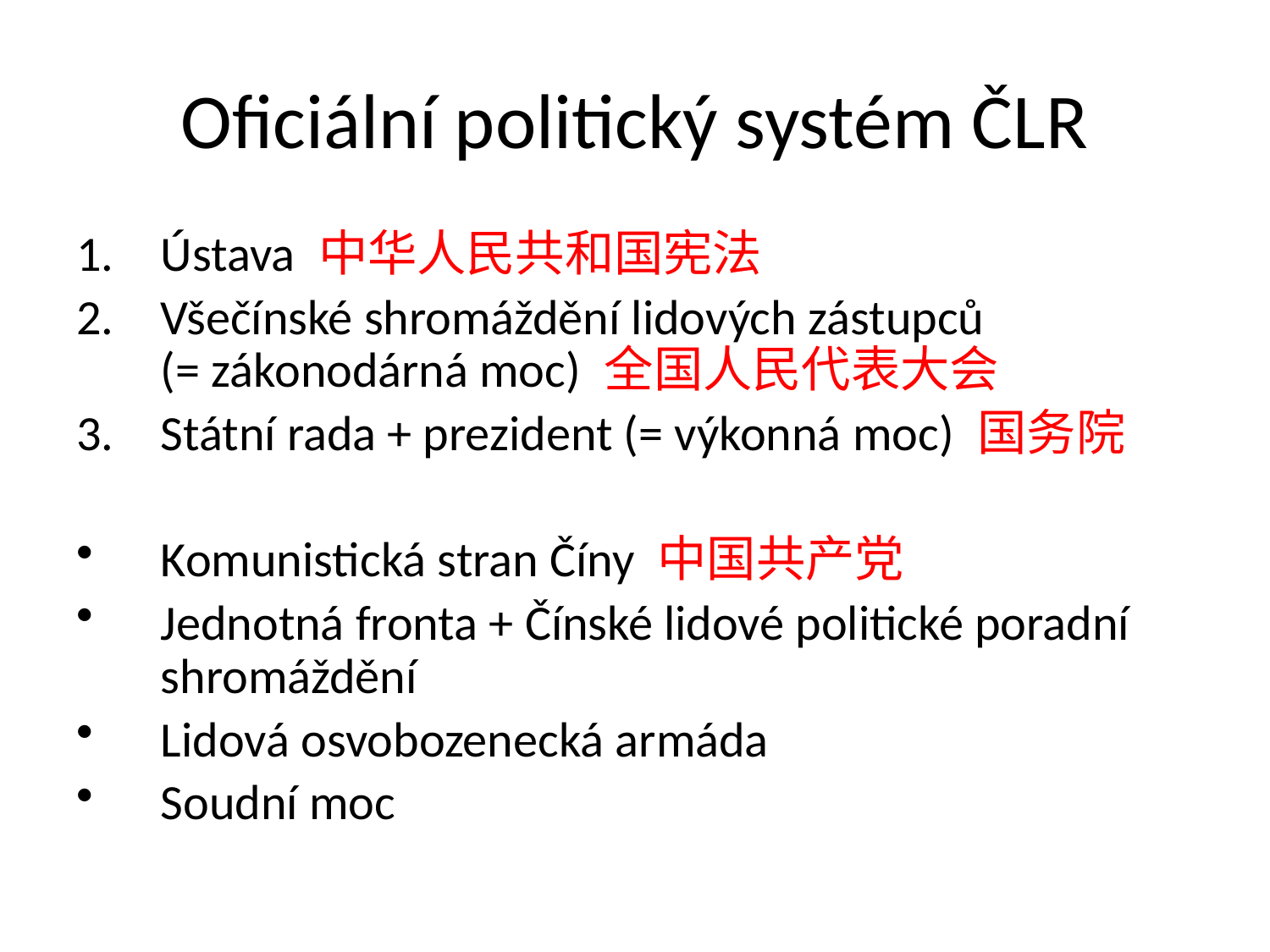

# Oficiální politický systém ČLR
Ústava 中华人民共和国宪法
Všečínské shromáždění lidových zástupců
(= zákonodárná moc) 全国人民代表大会
Státní rada + prezident (= výkonná moc) 国务院

Komunistická stran Číny 中国共产党
Jednotná fronta + Čínské lidové politické poradní shromáždění
Lidová osvobozenecká armáda
Soudní moc